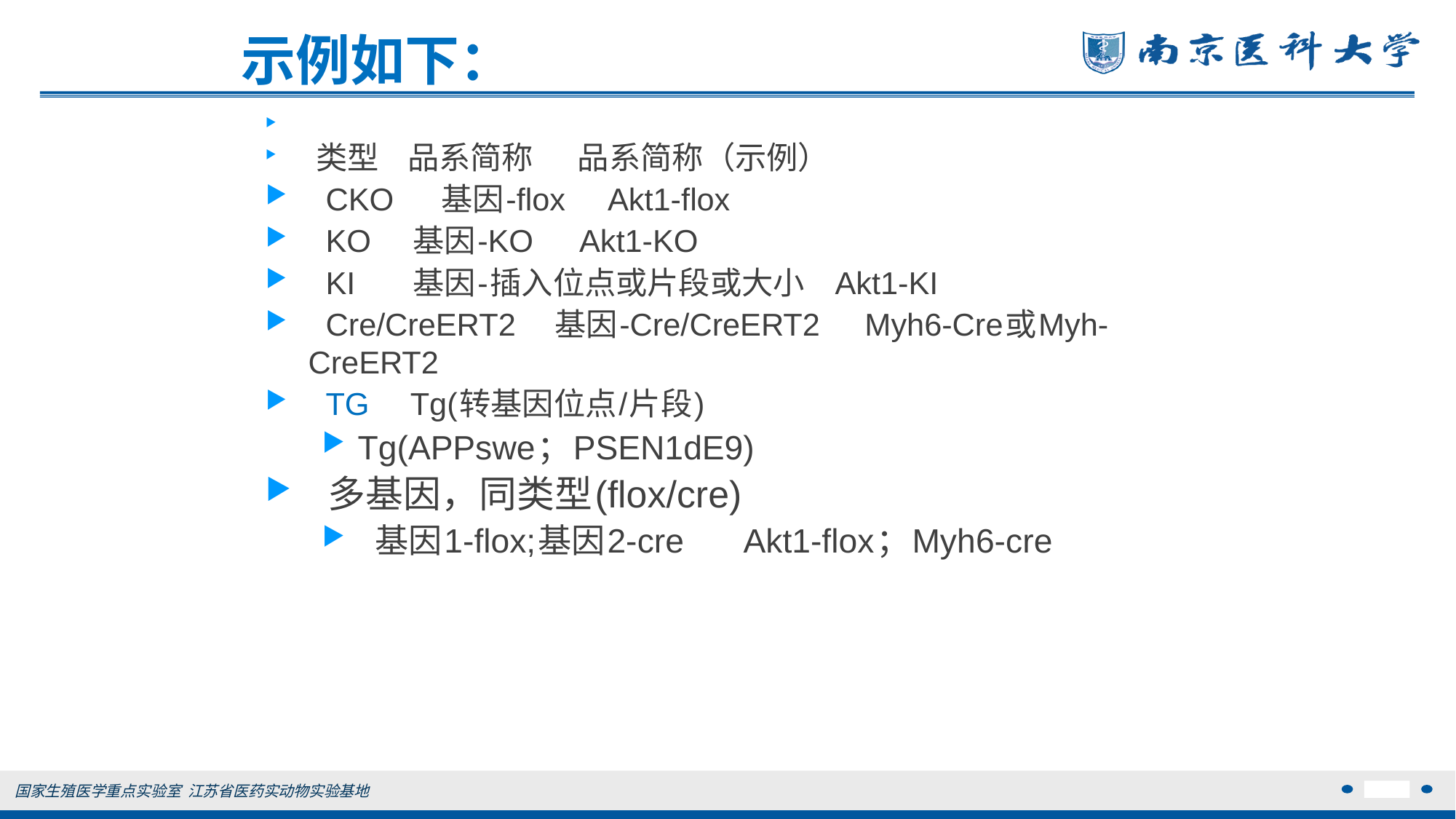

示例如下：

  类型  	  品系简称  	  品系简称（示例）
  CKO  	  基因-flox  	  Akt1-flox
  KO  	  基因-KO  	  Akt1-KO
  KI  	  基因-插入位点或片段或大小  	  Akt1-KI
  Cre/CreERT2  	  基因-Cre/CreERT2  	  Myh6-Cre或Myh-CreERT2
  TG  	  Tg(转基因位点/片段)
Tg(APPswe；PSEN1dE9)
  多基因，同类型(flox/cre)
  基因1-flox;基因2-cre  	  Akt1-flox；Myh6-cre